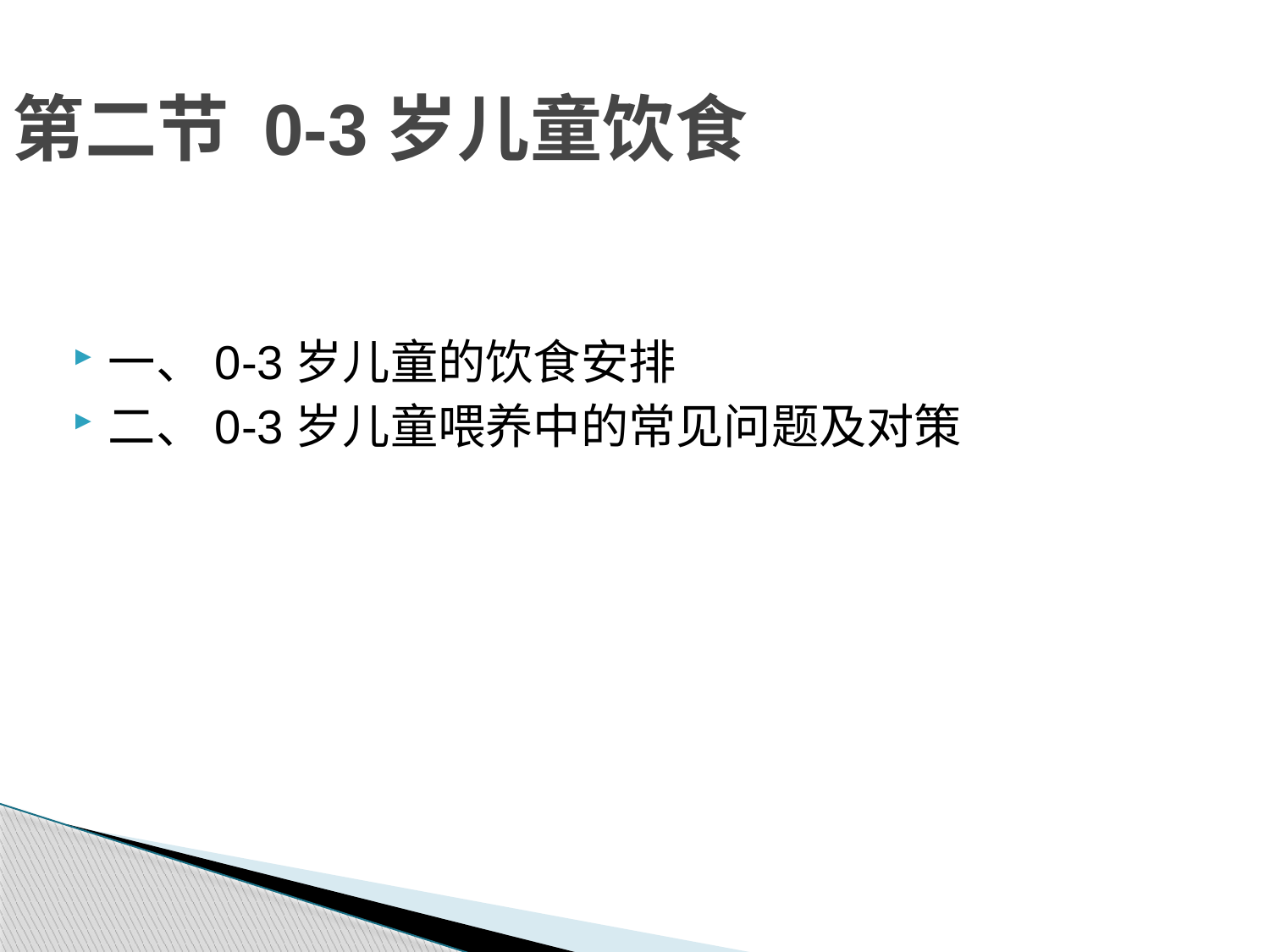

# 第二节 0-3岁儿童饮食
一、0-3岁儿童的饮食安排
二、0-3岁儿童喂养中的常见问题及对策